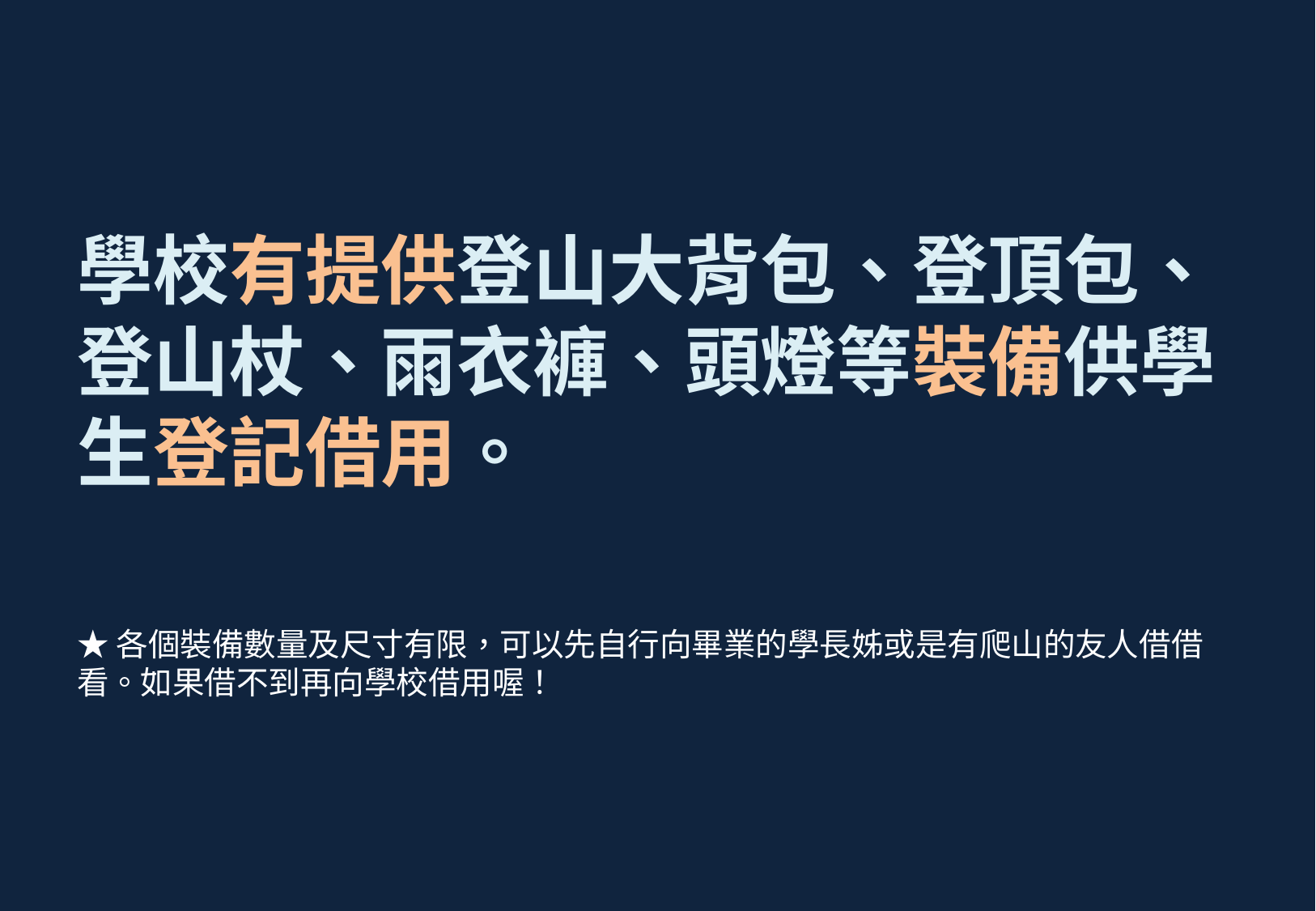

學校有提供登山大背包、登頂包、登山杖、雨衣褲、頭燈等裝備供學生登記借用。
★各個裝備數量及尺寸有限，可以先自行向畢業的學長姊或是有爬山的友人借借看。如果借不到再向學校借用喔！